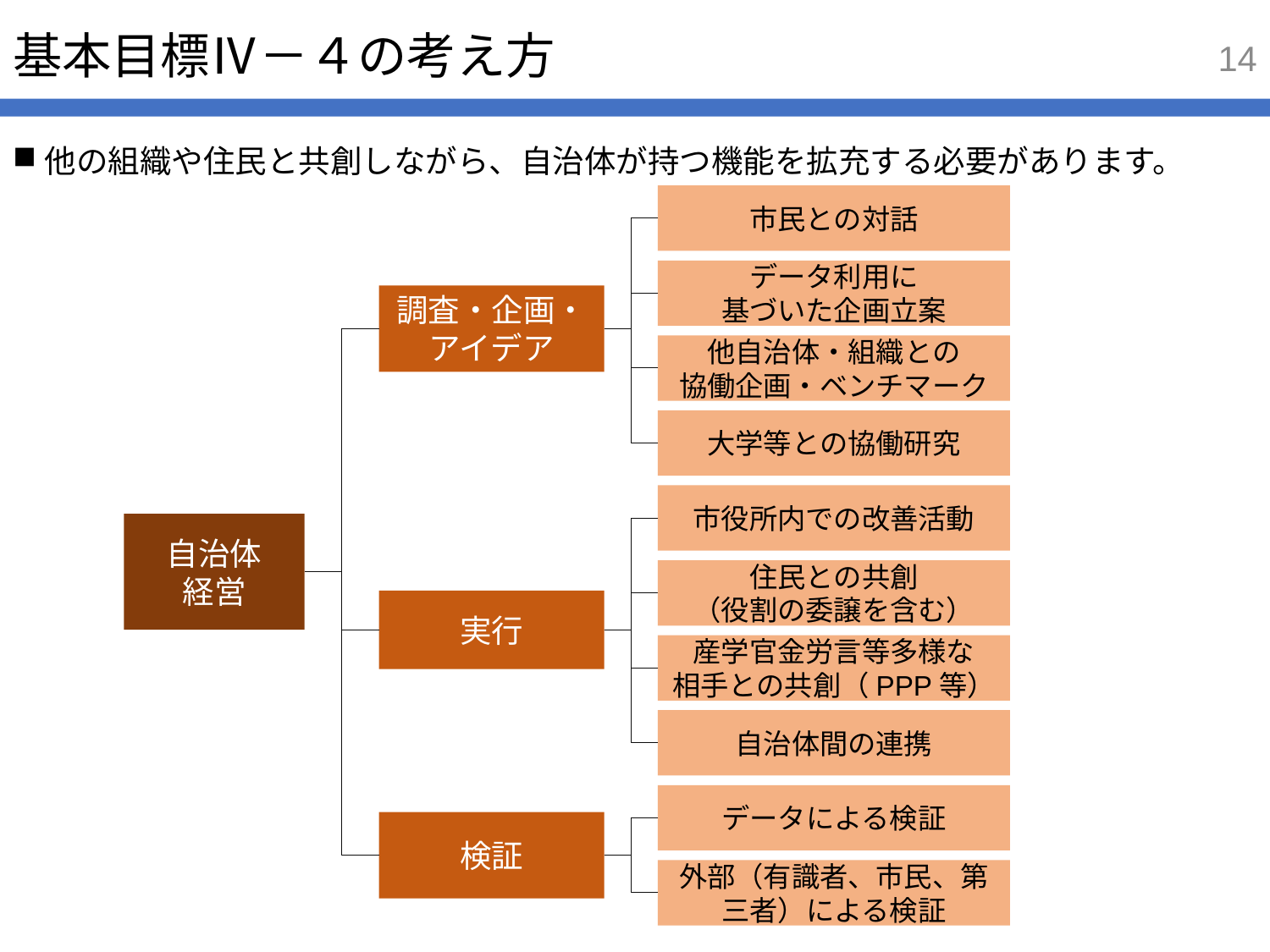

14
# 基本目標Ⅳ－４の考え方
他の組織や住民と共創しながら、自治体が持つ機能を拡充する必要があります。
市民との対話
データ利用に
基づいた企画立案
調査・企画・
アイデア
他自治体・組織との
協働企画・ベンチマーク
大学等との協働研究
市役所内での改善活動
自治体
経営
住民との共創
（役割の委譲を含む）
実行
産学官金労言等多様な
相手との共創（PPP等）
自治体間の連携
データによる検証
検証
外部（有識者、市民、第三者）による検証